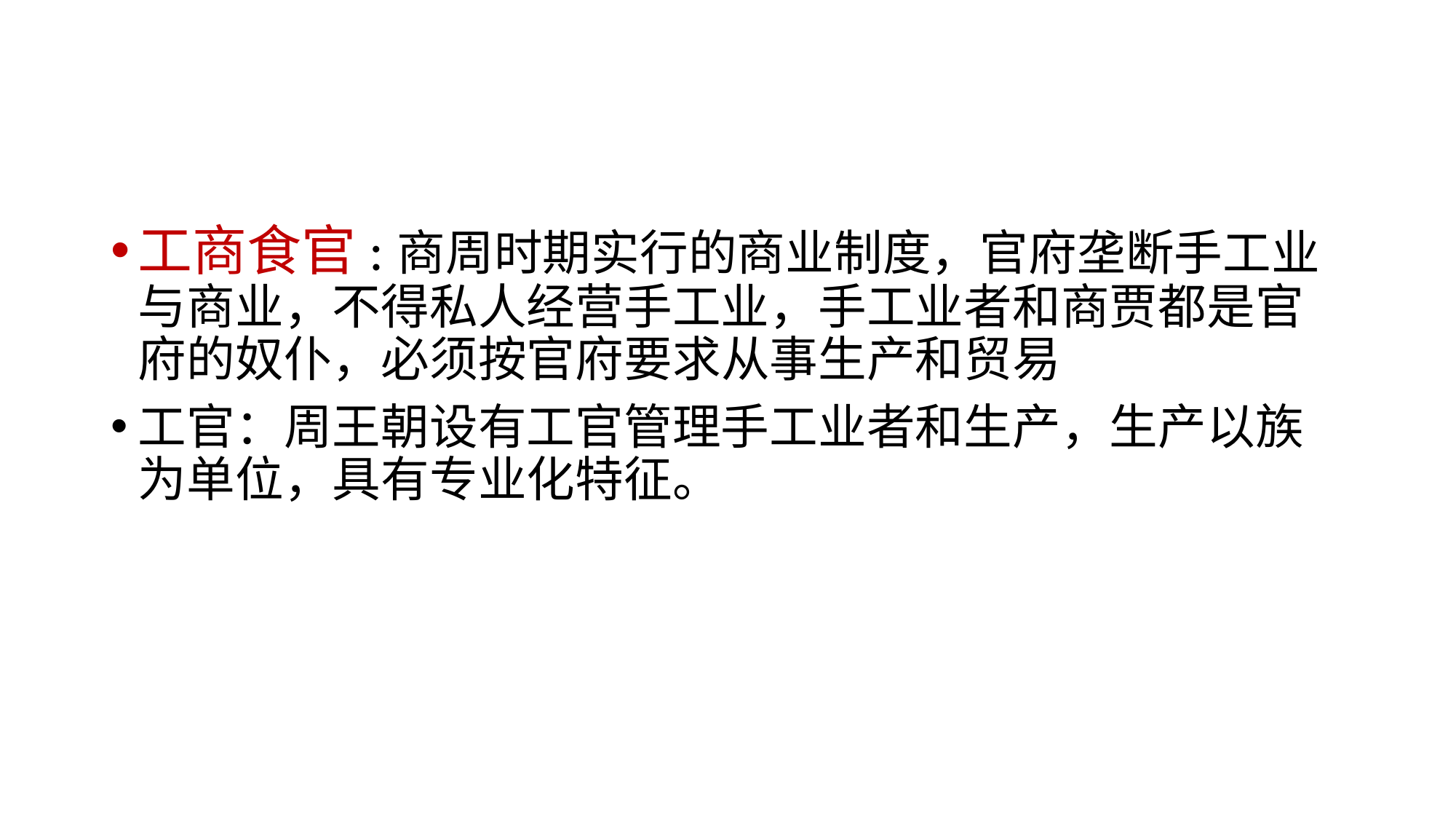

#
工商食官:商周时期实行的商业制度，官府垄断手工业与商业，不得私人经营手工业，手工业者和商贾都是官府的奴仆，必须按官府要求从事生产和贸易
工官：周王朝设有工官管理手工业者和生产，生产以族为单位，具有专业化特征。